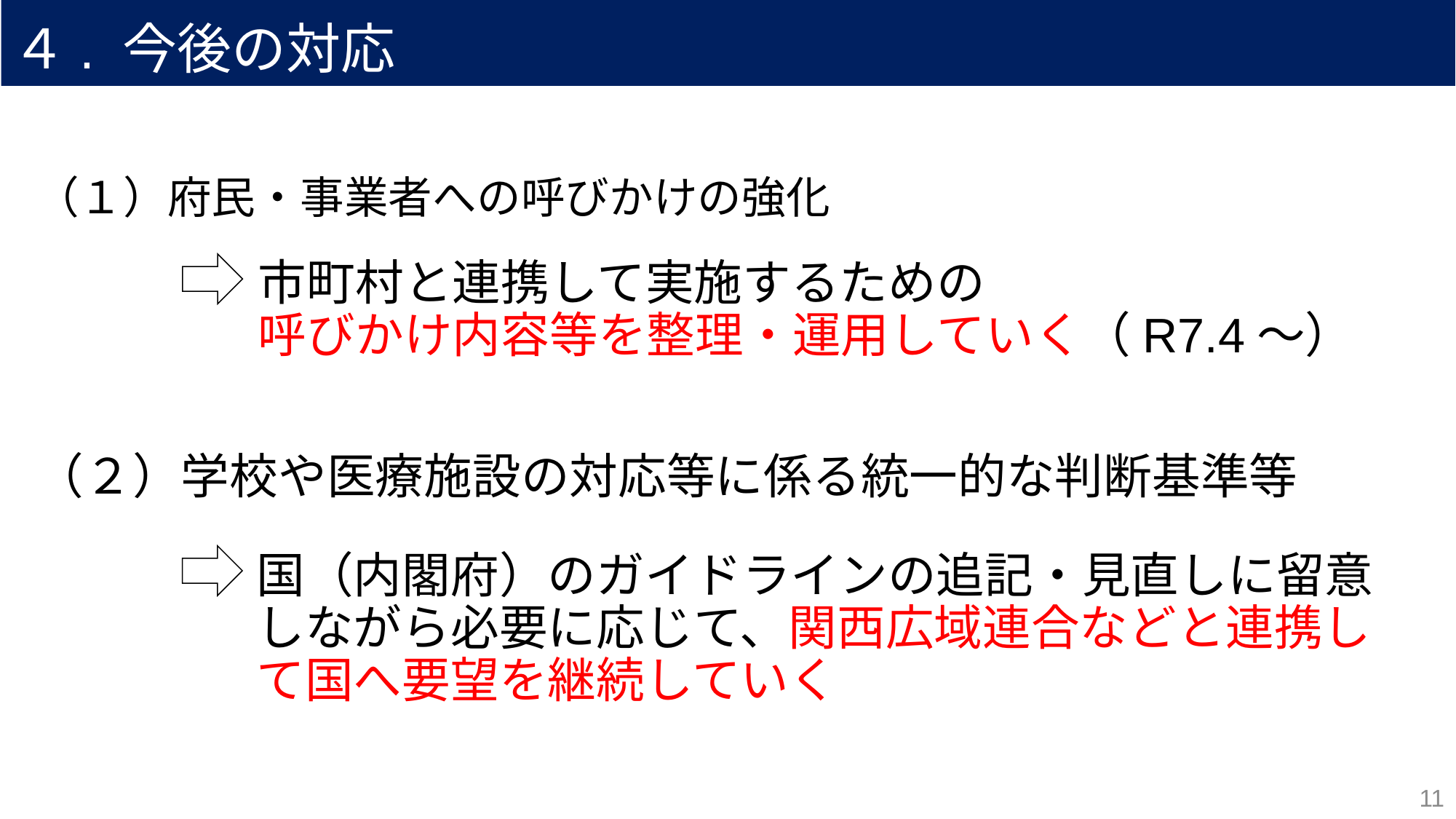

４. 今後の対応
# （１）府民・事業者への呼びかけの強化
市町村と連携して実施するための
呼びかけ内容等を整理・運用していく（R7.4～）

（２）学校や医療施設の対応等に係る統一的な判断基準等
国（内閣府）のガイドラインの追記・見直しに留意しながら必要に応じて、関西広域連合などと連携して国へ要望を継続していく

11